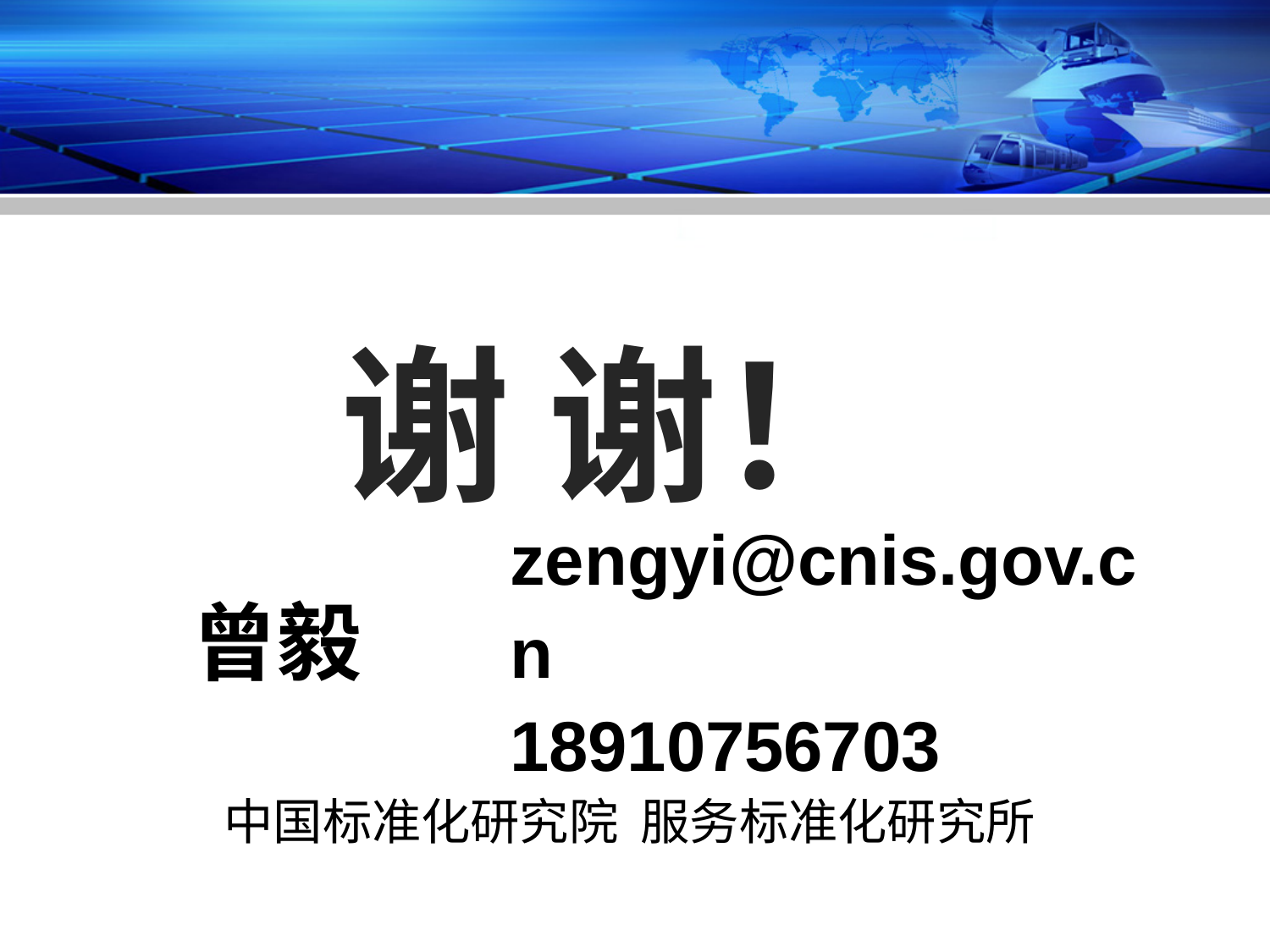

谢 谢！
zengyi@cnis.gov.cn
18910756703
曾毅
中国标准化研究院  服务标准化研究所